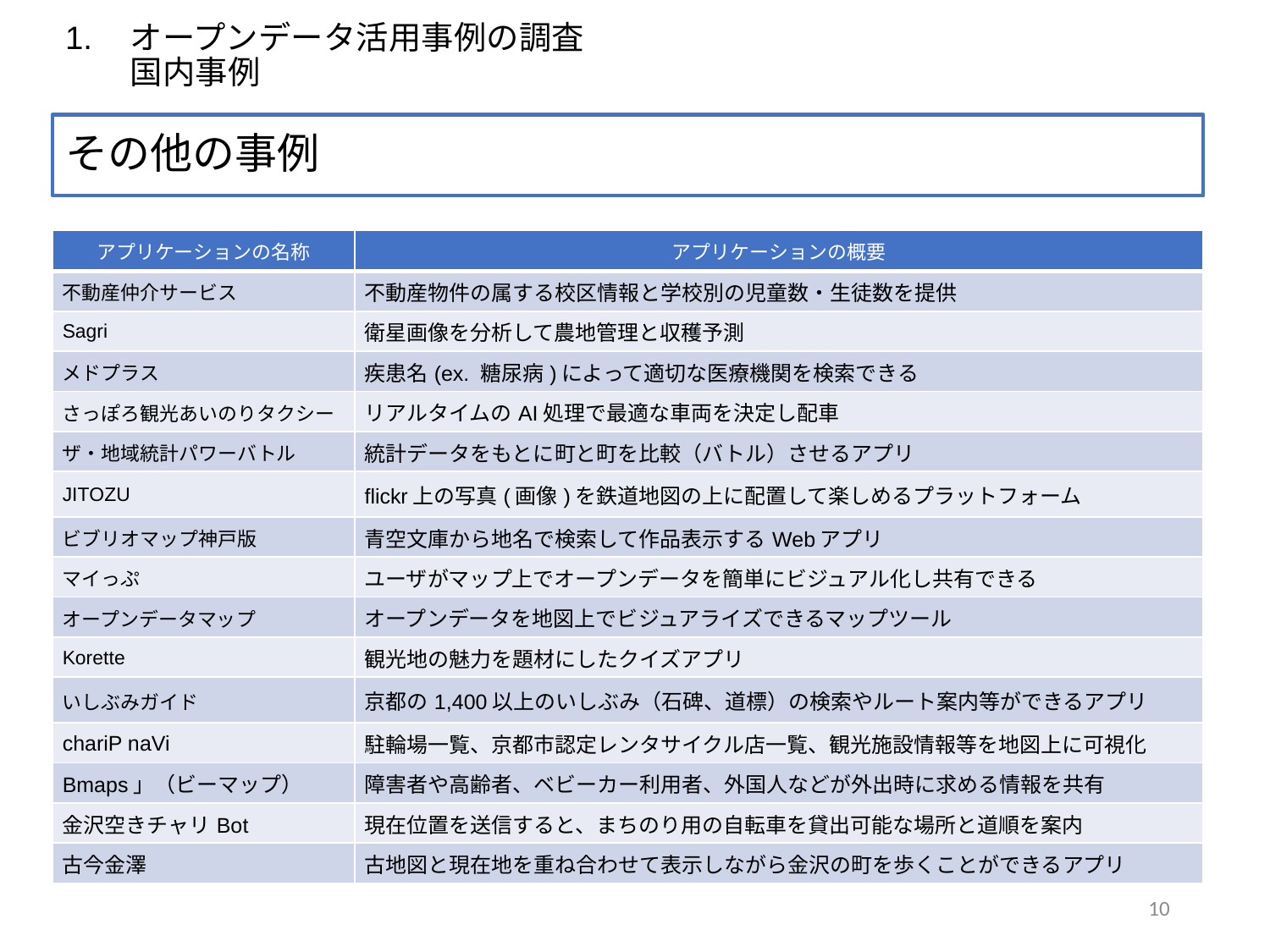

# オープンデータ活用事例の調査 国内事例
その他の事例
| アプリケーションの名称 | アプリケーションの概要 |
| --- | --- |
| 不動産仲介サービス | 不動産物件の属する校区情報と学校別の児童数・生徒数を提供 |
| Sagri | 衛星画像を分析して農地管理と収穫予測 |
| メドプラス | 疾患名(ex. 糖尿病)によって適切な医療機関を検索できる |
| さっぽろ観光あいのりタクシー | リアルタイムのAI処理で最適な車両を決定し配車 |
| ザ・地域統計パワーバトル | 統計データをもとに町と町を比較（バトル）させるアプリ |
| JITOZU | flickr上の写真(画像)を鉄道地図の上に配置して楽しめるプラットフォーム |
| ビブリオマップ神戸版 | 青空文庫から地名で検索して作品表示するWebアプリ |
| マイっぷ | ユーザがマップ上でオープンデータを簡単にビジュアル化し共有できる |
| オープンデータマップ | オープンデータを地図上でビジュアライズできるマップツール |
| Korette | 観光地の魅力を題材にしたクイズアプリ |
| いしぶみガイド | 京都の1,400以上のいしぶみ（石碑、道標）の検索やルート案内等ができるアプリ |
| chariP naVi | 駐輪場一覧、京都市認定レンタサイクル店一覧、観光施設情報等を地図上に可視化 |
| Bmaps」（ビーマップ） | 障害者や高齢者、ベビーカー利用者、外国人などが外出時に求める情報を共有 |
| 金沢空きチャリBot | 現在位置を送信すると、まちのり用の自転車を貸出可能な場所と道順を案内 |
| 古今金澤 | 古地図と現在地を重ね合わせて表示しながら金沢の町を歩くことができるアプリ |
10